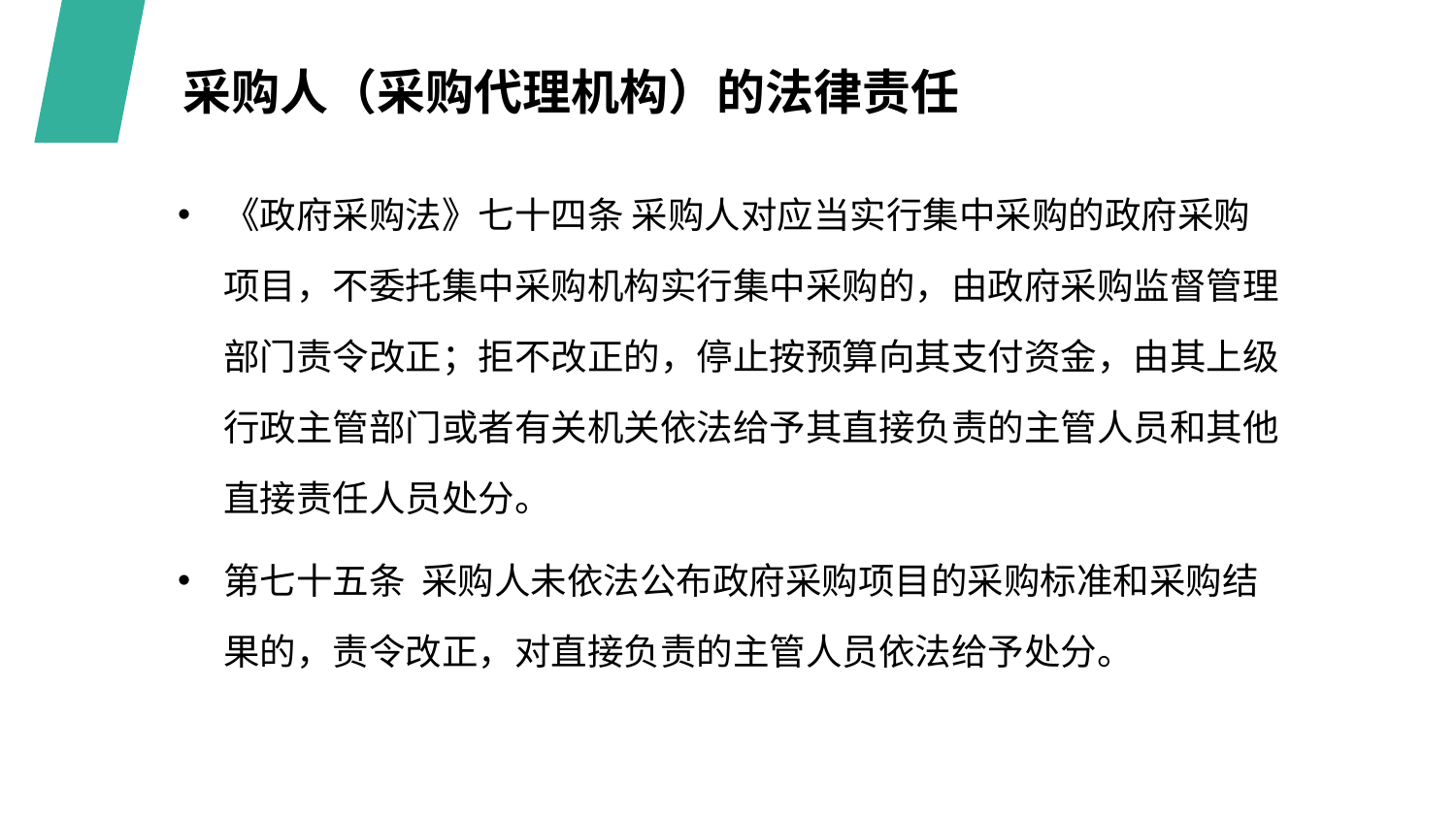

采购人（采购代理机构）的法律责任
《政府采购法》七十四条 采购人对应当实行集中采购的政府采购项目，不委托集中采购机构实行集中采购的，由政府采购监督管理部门责令改正；拒不改正的，停止按预算向其支付资金，由其上级行政主管部门或者有关机关依法给予其直接负责的主管人员和其他直接责任人员处分。
第七十五条  采购人未依法公布政府采购项目的采购标准和采购结果的，责令改正，对直接负责的主管人员依法给予处分。